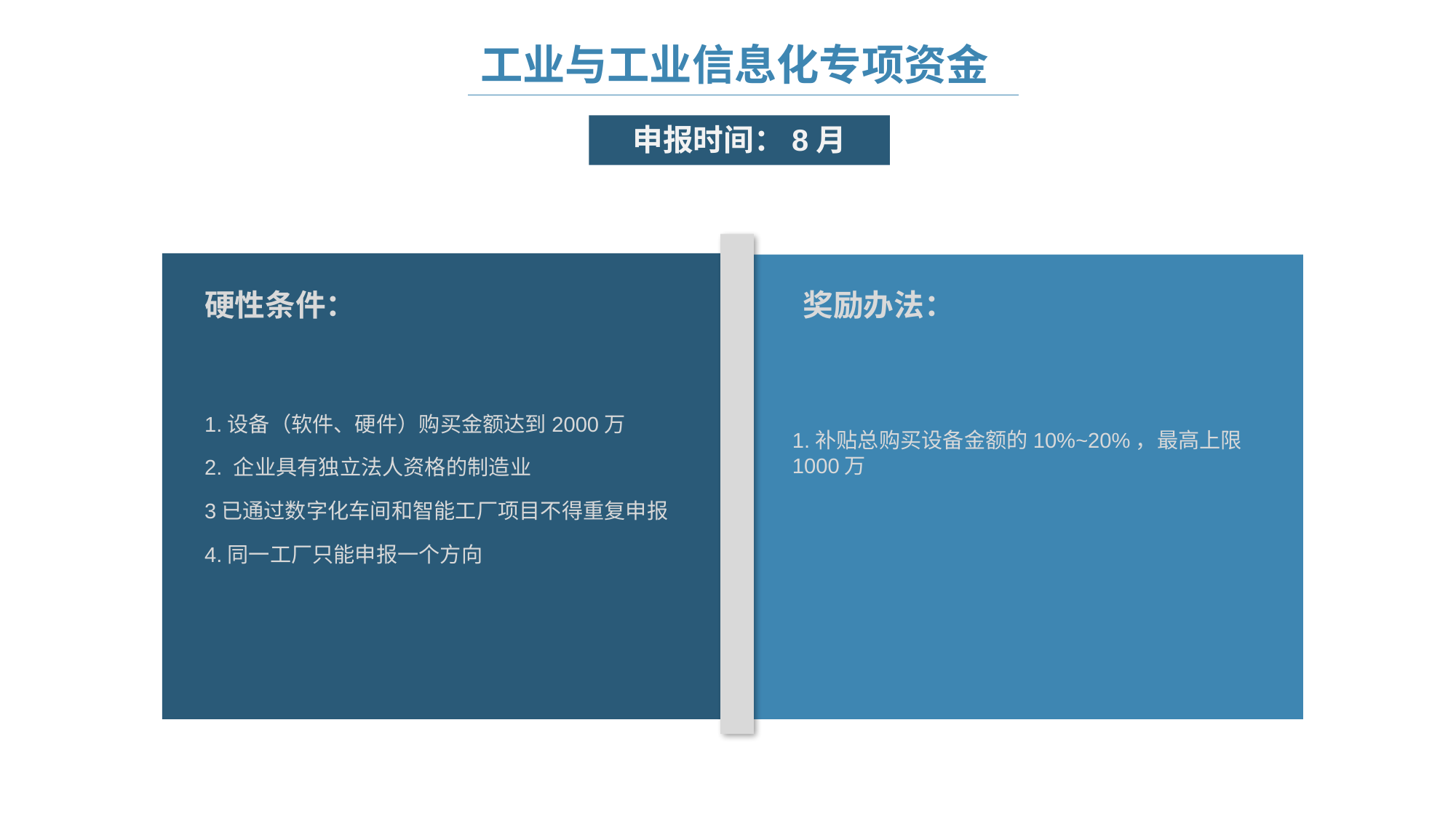

工业与工业信息化专项资金
申报时间：8月

硬性条件：
奖励办法：
1.设备（软件、硬件）购买金额达到2000万
2. 企业具有独立法人资格的制造业
3已通过数字化车间和智能工厂项目不得重复申报
4.同一工厂只能申报一个方向
1.补贴总购买设备金额的10%~20%，最高上限1000万